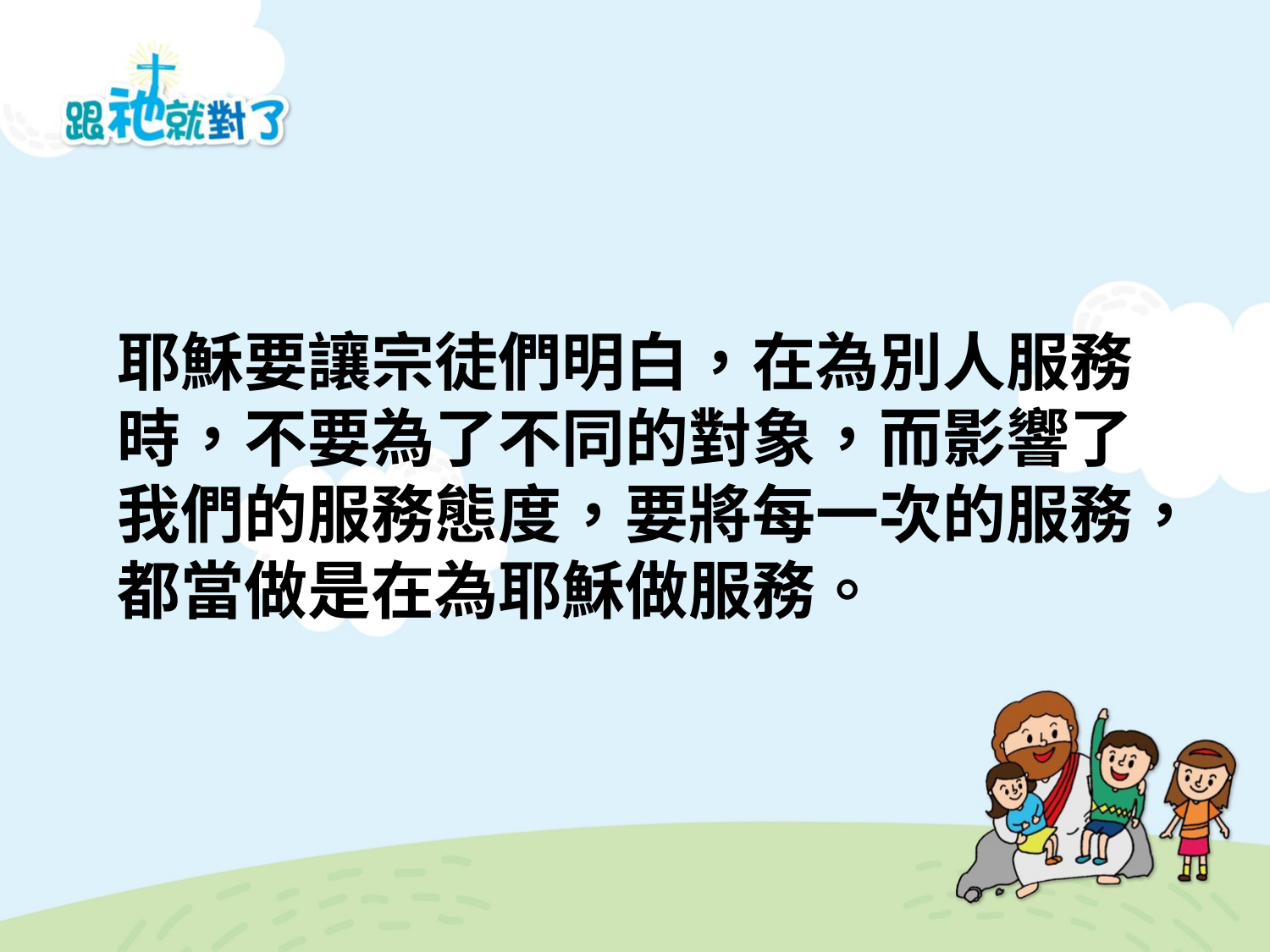

耶穌要讓宗徒們明白，在為別人服務時，不要為了不同的對象，而影響了我們的服務態度，要將每一次的服務，都當做是在為耶穌做服務。